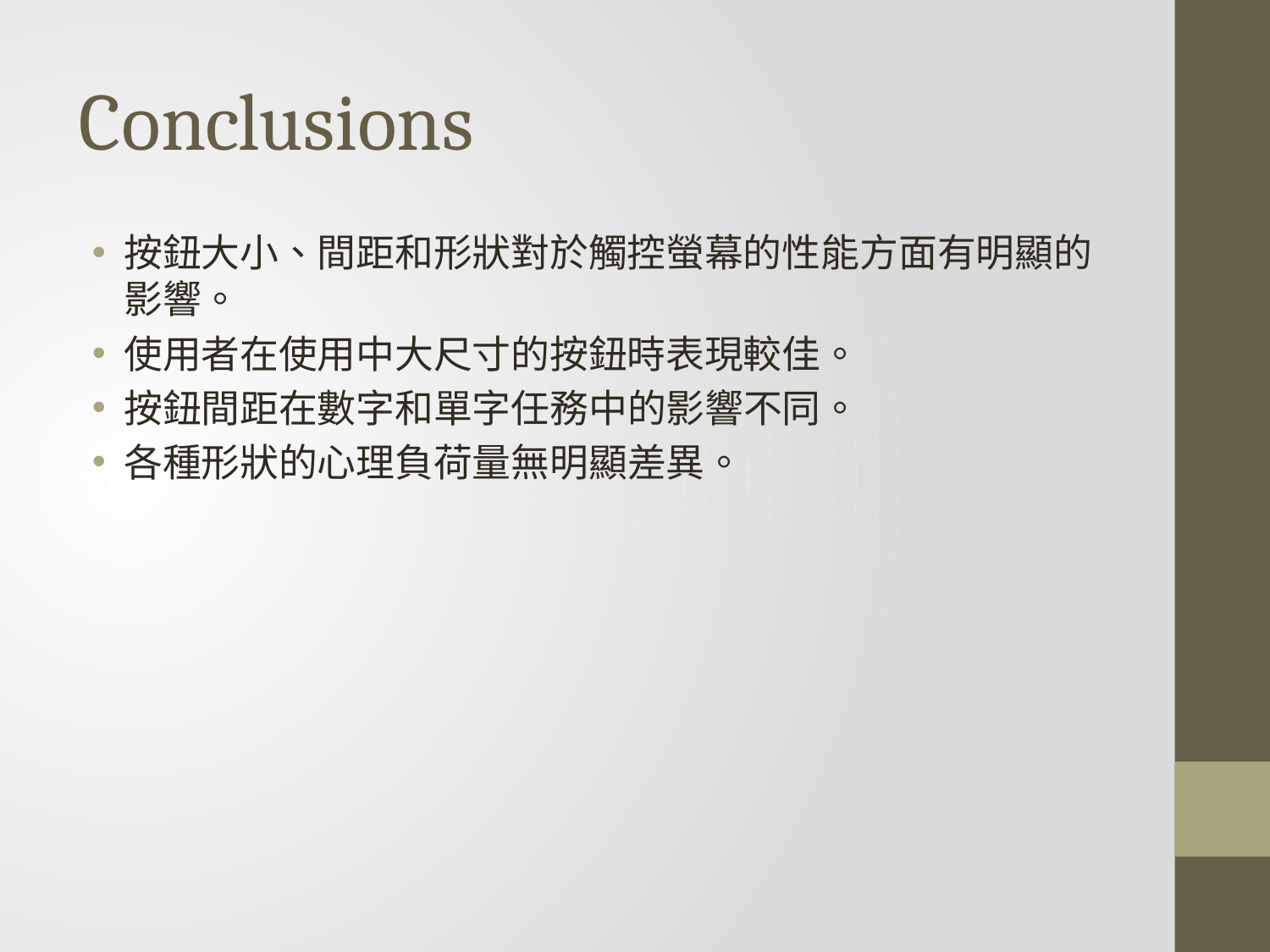

# Conclusions
按鈕大小、間距和形狀對於觸控螢幕的性能方面有明顯的影響。
使用者在使用中大尺寸的按鈕時表現較佳。
按鈕間距在數字和單字任務中的影響不同。
各種形狀的心理負荷量無明顯差異。